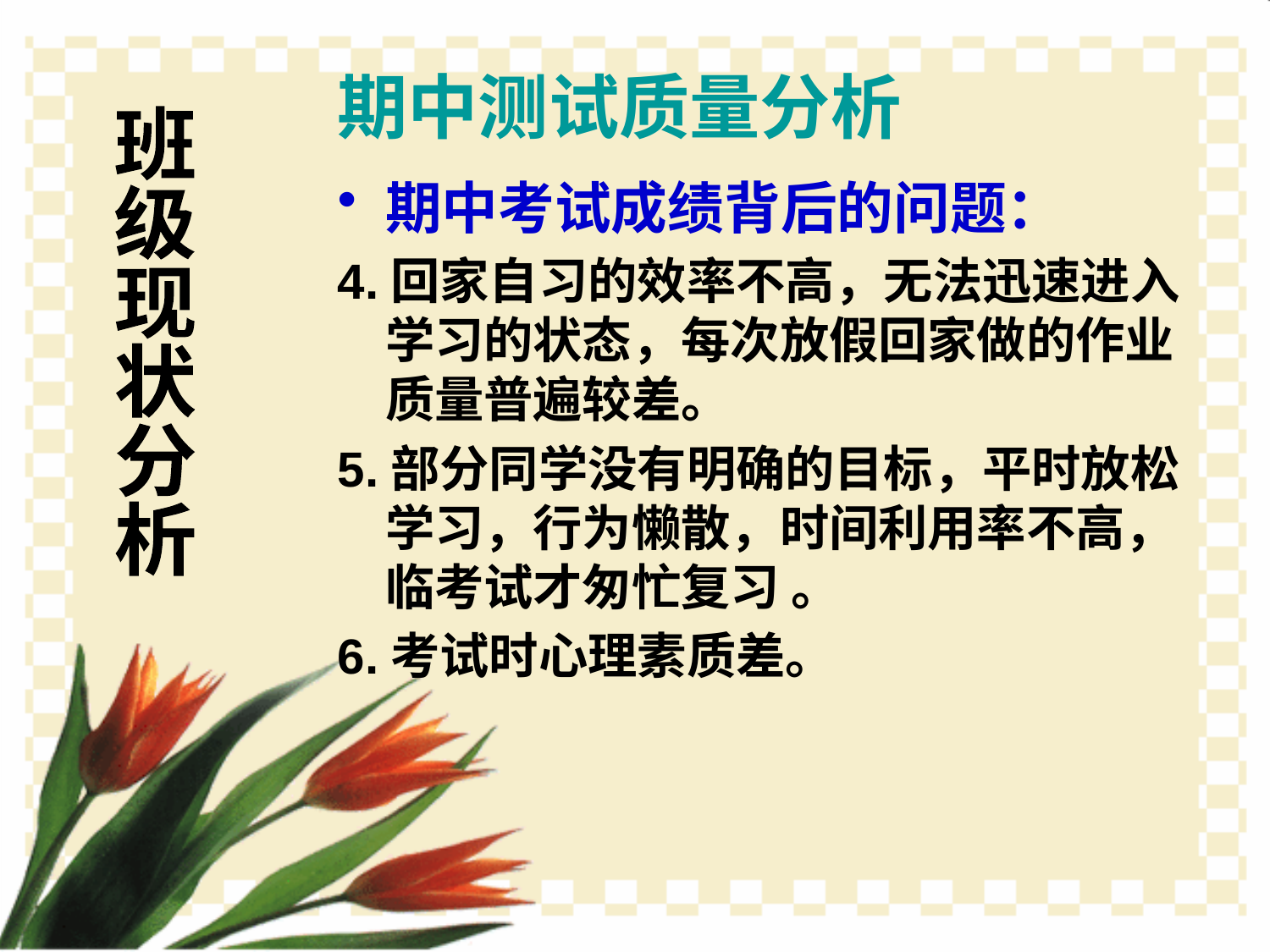

期中测试质量分析
班
级
现
状
分
析
期中考试成绩背后的问题：
4.回家自习的效率不高，无法迅速进入学习的状态，每次放假回家做的作业质量普遍较差。
5.部分同学没有明确的目标，平时放松学习，行为懒散，时间利用率不高，临考试才匆忙复习 。
6.考试时心理素质差。